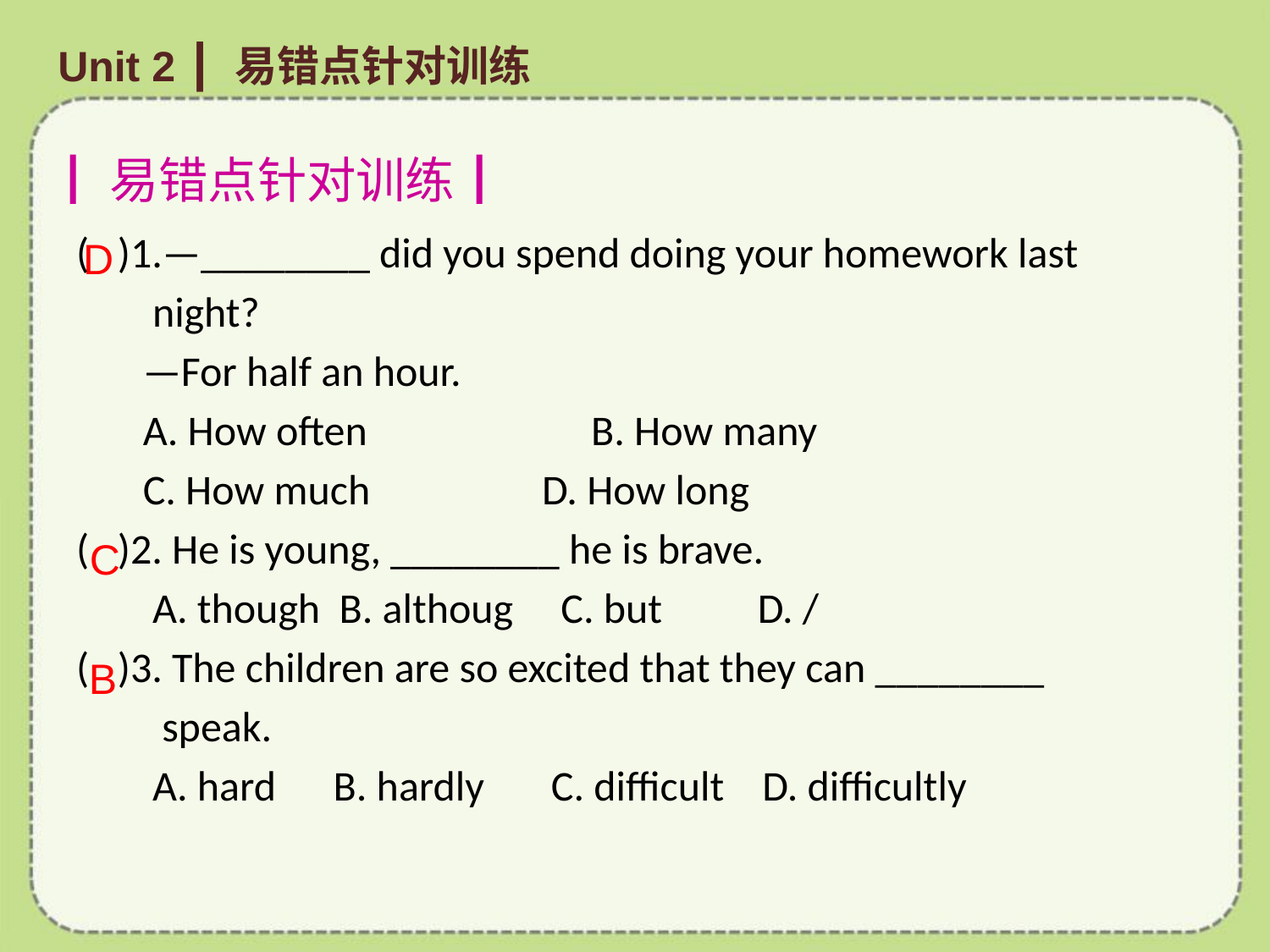

Unit 2 ┃ 易错点针对训练
┃易错点针对训练┃
# (   )1.—________ did you spend doing your homework last
        night?
       —For half an hour.
       A. How often　　　        B. How many
       C. How much                  D. How long
(   )2. He is young, ________ he is brave.
        A. though  B. althoug     C. but          D. /
(   )3. The children are so excited that they can ________
         speak.
        A. hard      B. hardly       C. difficult    D. difficultly
D

C
B